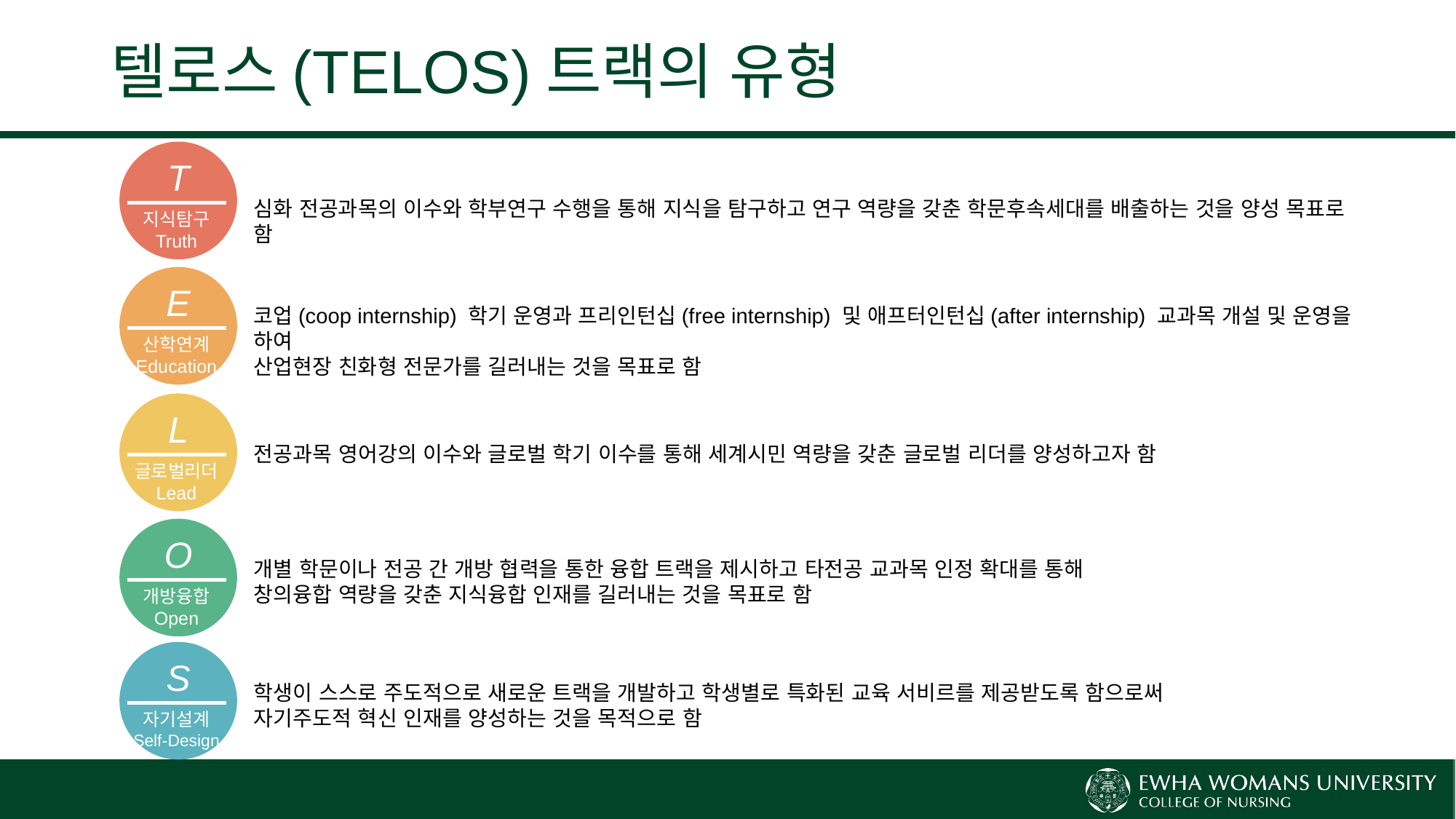

# 텔로스(TELOS)트랙의 유형

T
심화 전공과목의 이수와 학부연구 수행을 통해 지식을 탐구하고 연구 역량을 갖춘 학문후속세대를 배출하는 것을 양성 목표로 함
지식탐구
Truth

E
코업(coop internship) 학기 운영과 프리인턴십(free internship) 및 애프터인턴십(after internship) 교과목 개설 및 운영을 하여
산업현장 친화형 전문가를 길러내는 것을 목표로 함
산학연계
Education

L
전공과목 영어강의 이수와 글로벌 학기 이수를 통해 세계시민 역량을 갖춘 글로벌 리더를 양성하고자 함
글로벌리더
Lead

O
개별 학문이나 전공 간 개방 협력을 통한 융합 트랙을 제시하고 타전공 교과목 인정 확대를 통해
창의융합 역량을 갖춘 지식융합 인재를 길러내는 것을 목표로 함
개방융합
Open

S
학생이 스스로 주도적으로 새로운 트랙을 개발하고 학생별로 특화된 교육 서비르를 제공받도록 함으로써
자기주도적 혁신 인재를 양성하는 것을 목적으로 함
자기설계
Self-Design